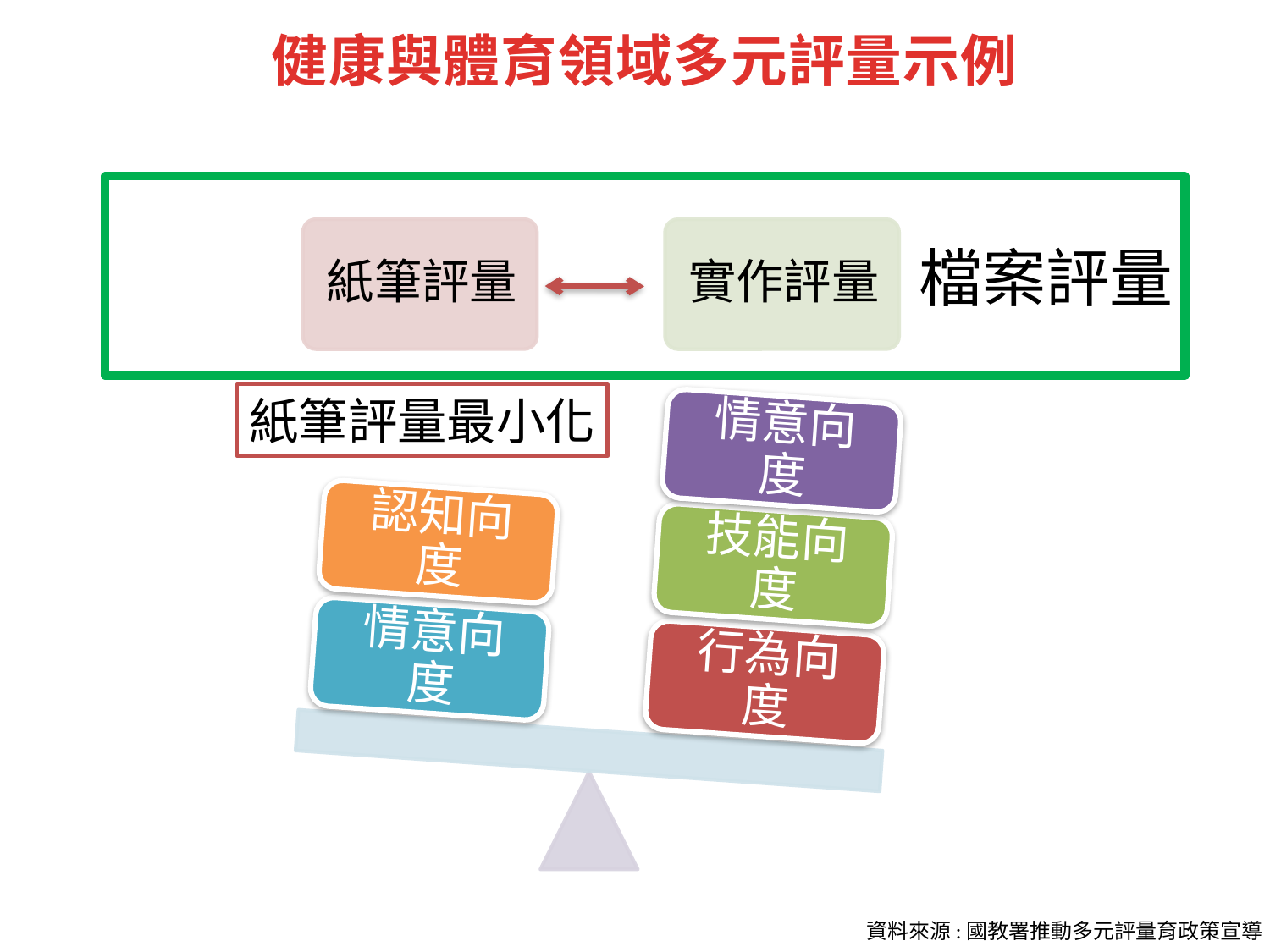

健康與體育領域多元評量示例
檔案評量
紙筆評量
實作評量
行為向度
技能向度
情意向度
情意向度
認知向度
紙筆評量最小化
資料來源:國教署推動多元評量育政策宣導